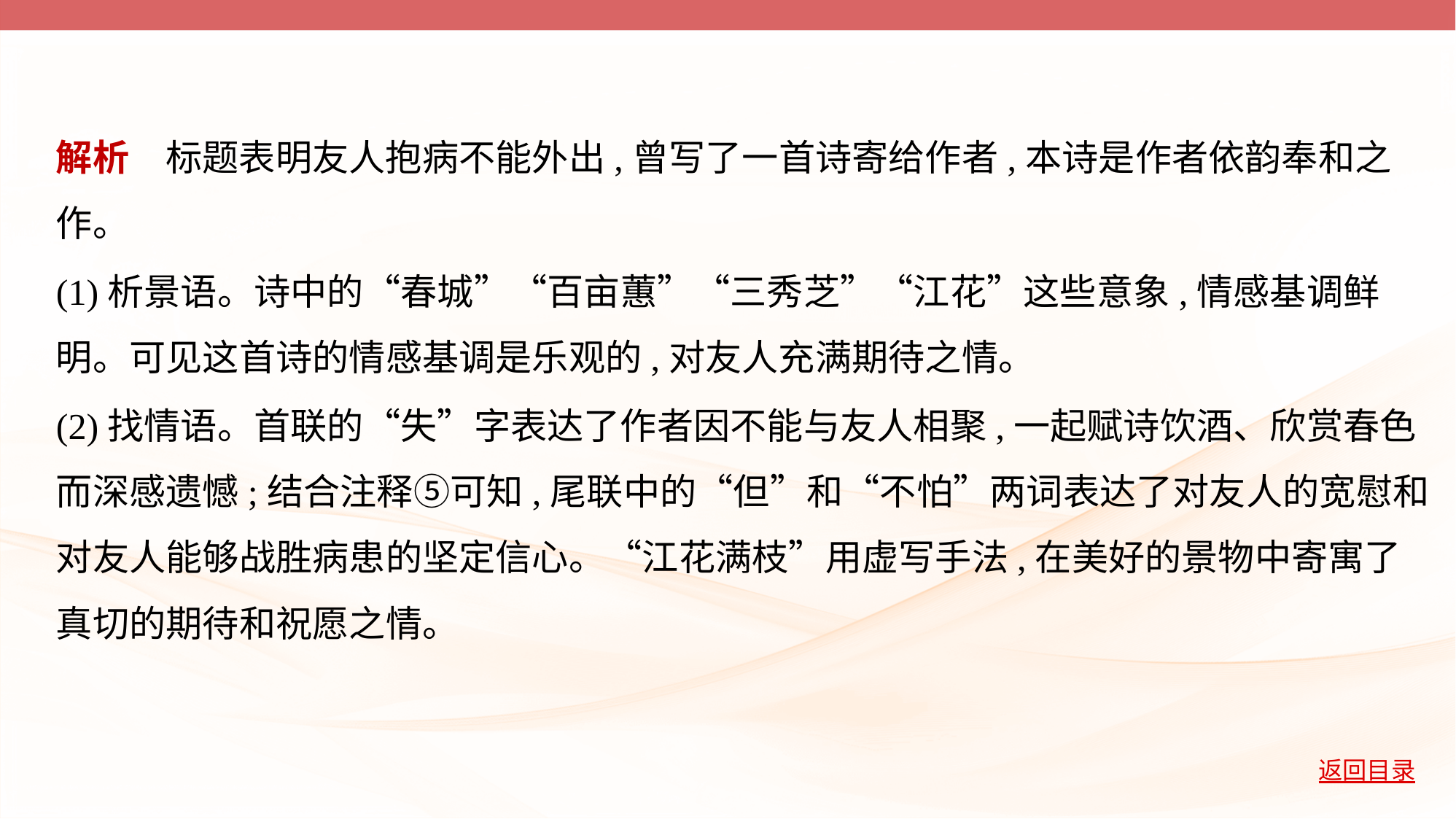

解析　标题表明友人抱病不能外出,曾写了一首诗寄给作者,本诗是作者依韵奉和之
作。
(1)析景语。诗中的“春城”“百亩蕙”“三秀芝”“江花”这些意象,情感基调鲜
明。可见这首诗的情感基调是乐观的,对友人充满期待之情。
(2)找情语。首联的“失”字表达了作者因不能与友人相聚,一起赋诗饮酒、欣赏春色
而深感遗憾;结合注释⑤可知,尾联中的“但”和“不怕”两词表达了对友人的宽慰和
对友人能够战胜病患的坚定信心。“江花满枝”用虚写手法,在美好的景物中寄寓了
真切的期待和祝愿之情。